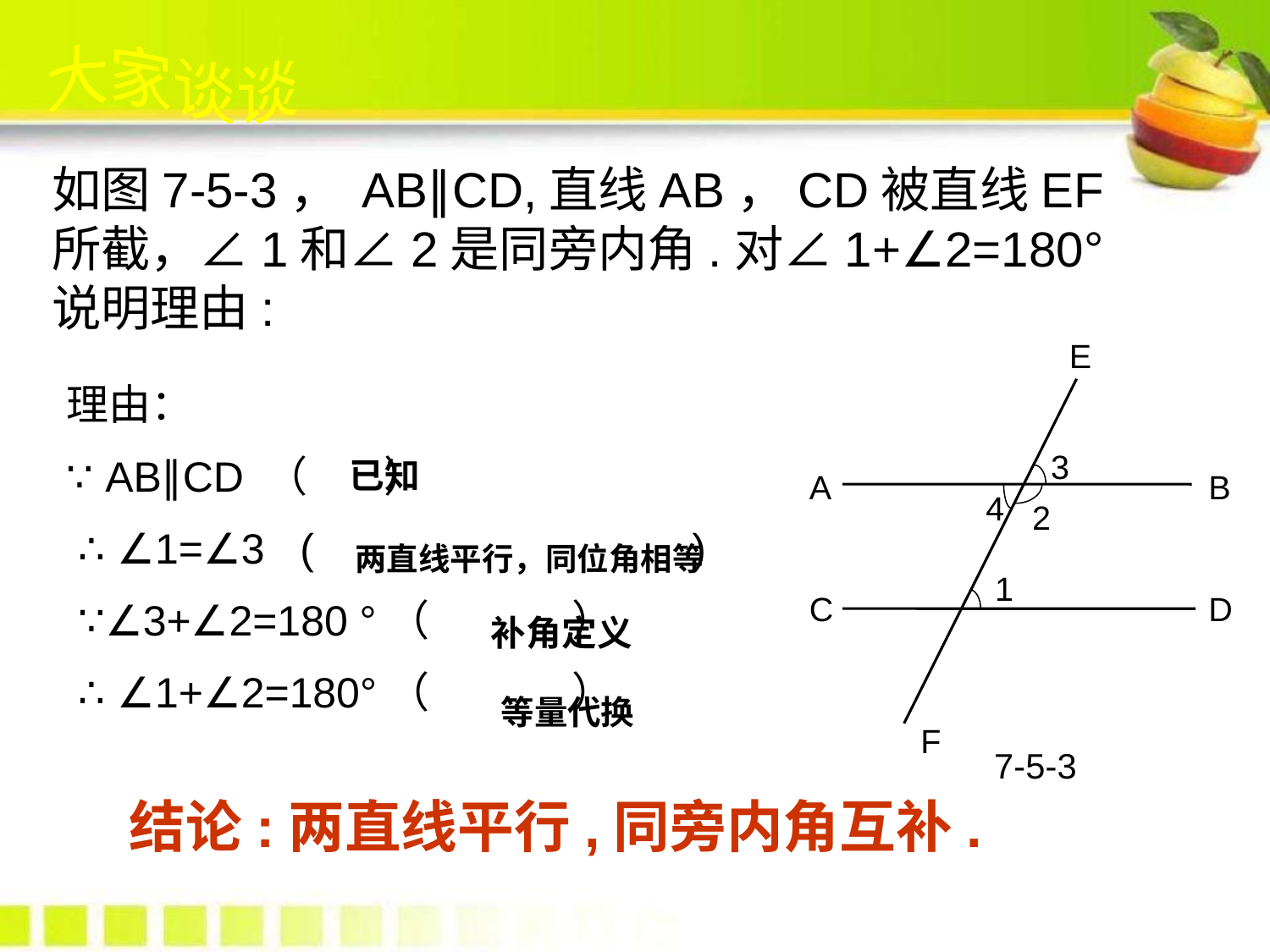

大家谈谈
如图7-5-3， AB∥CD,直线AB，CD被直线EF所截，∠1和∠2是同旁内角.对∠1+∠2=180°说明理由:
E

3
A
B
4
2
1
C
D
F
理由：
∵ AB∥CD （        ）
 ∴ ∠1=∠3   (                                )
 ∵∠3+∠2=180 °（               ）
 ∴ ∠1+∠2=180°（               ）
已知
两直线平行，同位角相等
补角定义
等量代换
7-5-3
结论:两直线平行,同旁内角互补.